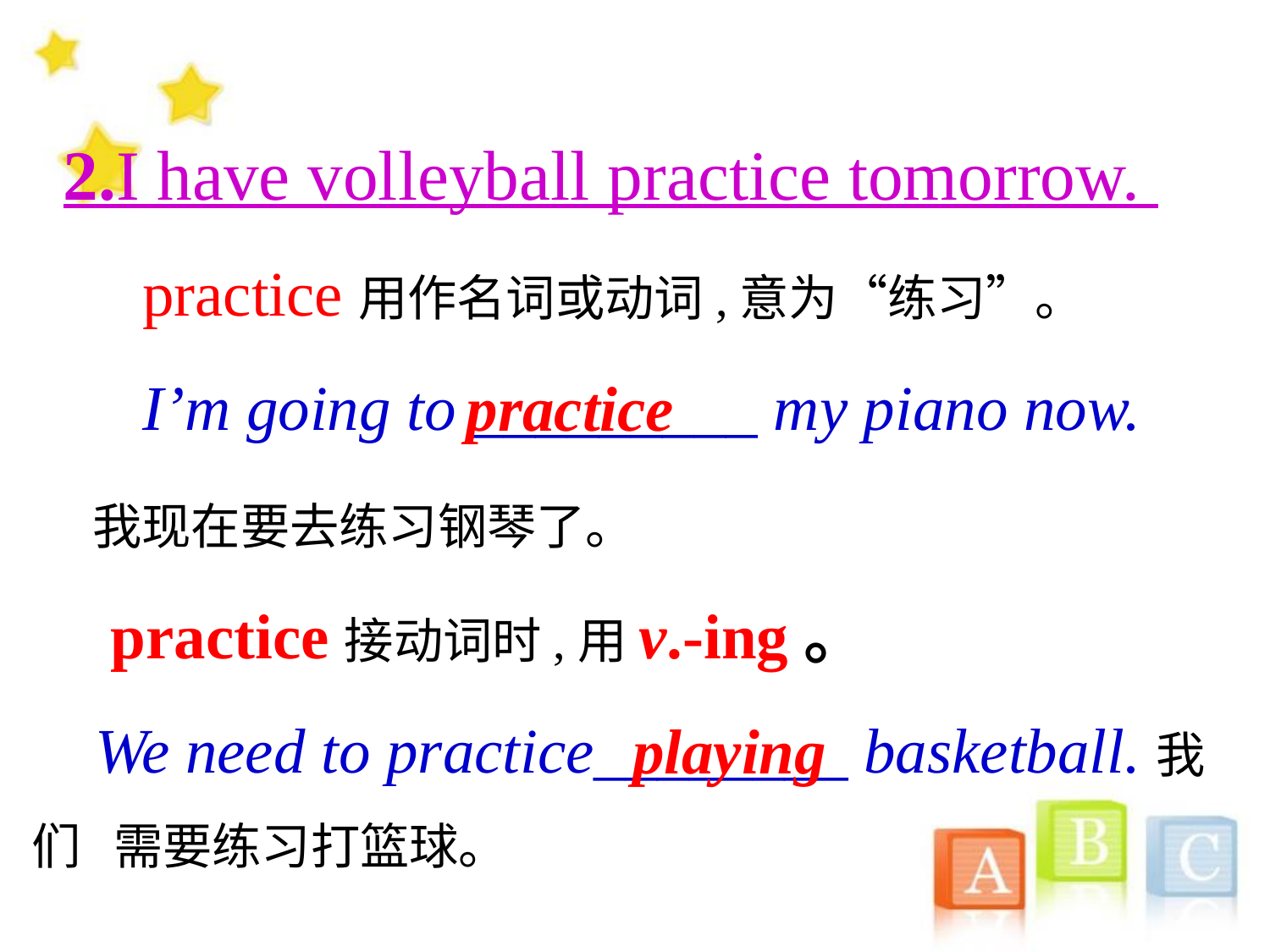

2.I have volleyball practice tomorrow.
     practice用作名词或动词,意为“练习”。
     I’m going to _________ my piano now.
 我现在要去练习钢琴了。
   practice接动词时,用v.-ing。
  We need to practice________ basketball.我们   需要练习打篮球。
practice
 playing